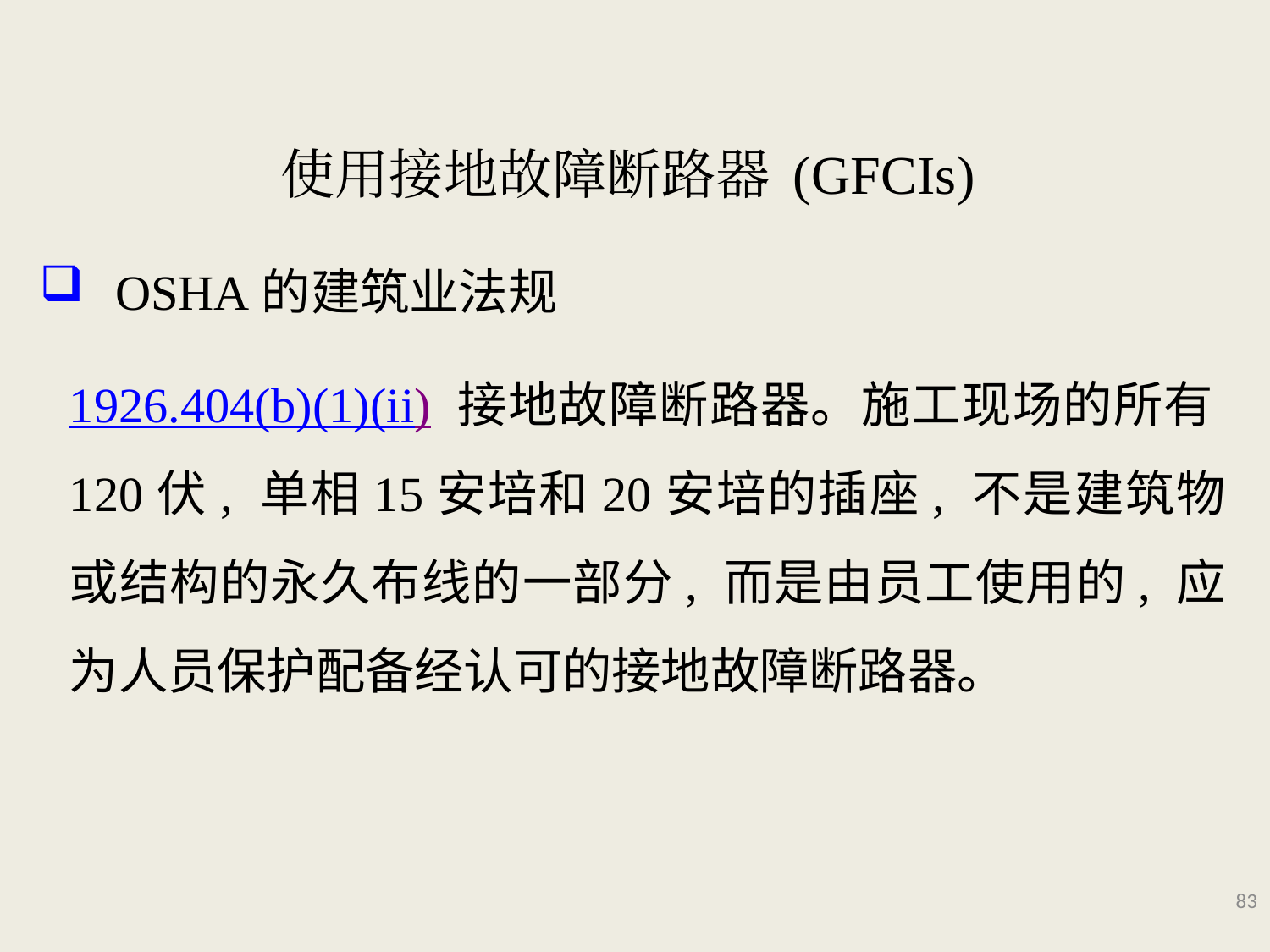

# 使用接地故障断路器 (GFCIs)
 OSHA的建筑业法规
1926.404(b)(1)(ii) 接地故障断路器。施工现场的所有120伏, 单相15安培和20安培的插座, 不是建筑物或结构的永久布线的一部分, 而是由员工使用的, 应为人员保护配备经认可的接地故障断路器。
83